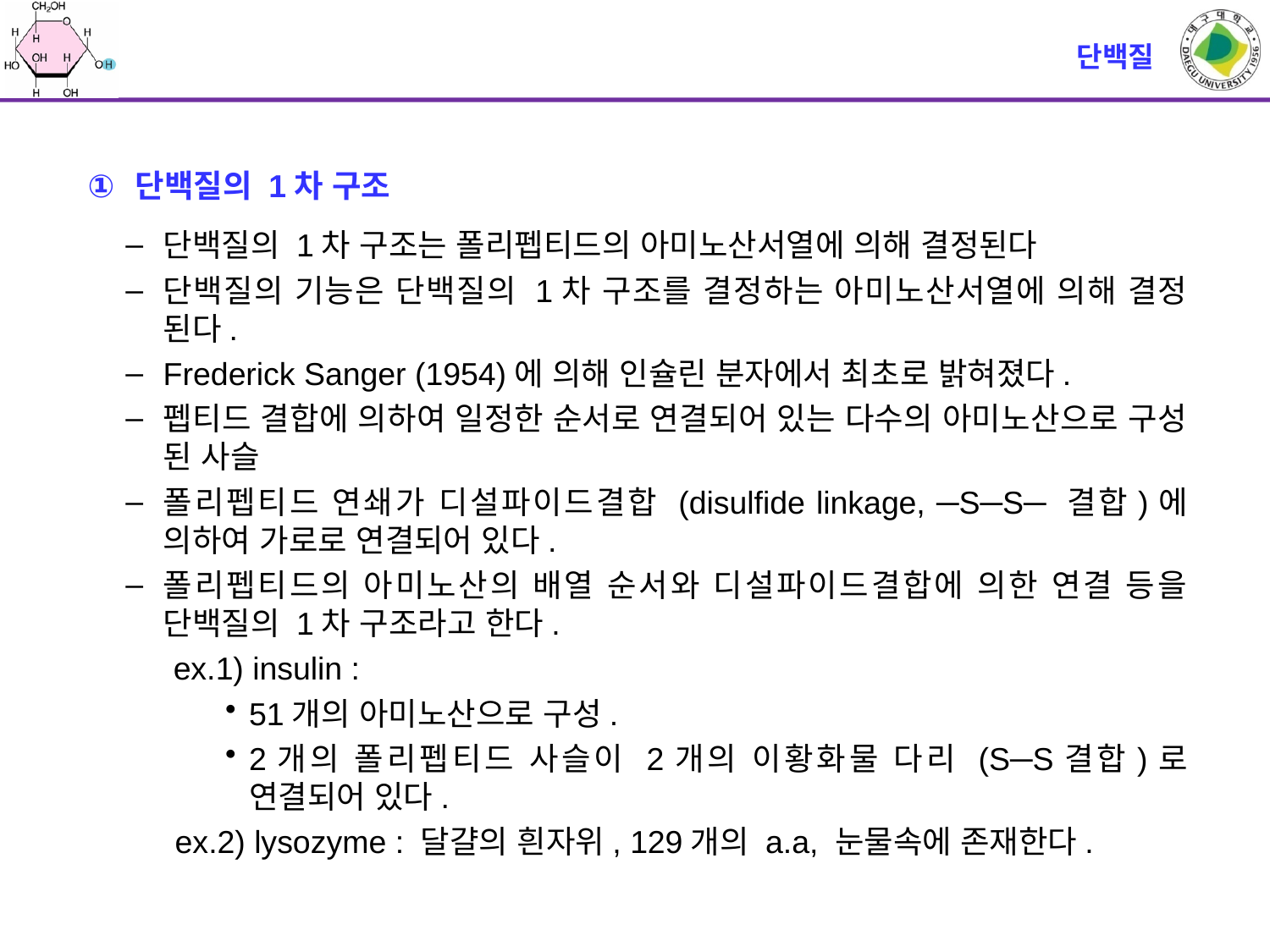

# 단백질
단백질의 1차 구조
단백질의 1차 구조는 폴리펩티드의 아미노산서열에 의해 결정된다
단백질의 기능은 단백질의 1차 구조를 결정하는 아미노산서열에 의해 결정 된다.
Frederick Sanger (1954)에 의해 인슐린 분자에서 최초로 밝혀졌다.
펩티드 결합에 의하여 일정한 순서로 연결되어 있는 다수의 아미노산으로 구성 된 사슬
폴리펩티드 연쇄가 디설파이드결합 (disulfide linkage, ─S─S─ 결합)에 의하여 가로로 연결되어 있다.
폴리펩티드의 아미노산의 배열 순서와 디설파이드결합에 의한 연결 등을 단백질의 1차 구조라고 한다.
	ex.1) insulin :
51개의 아미노산으로 구성.
2개의 폴리펩티드 사슬이 2개의 이황화물 다리 (S─S결합)로 연결되어 있다.
ex.2) lysozyme : 달걀의 흰자위, 129개의 a.a, 눈물속에 존재한다.